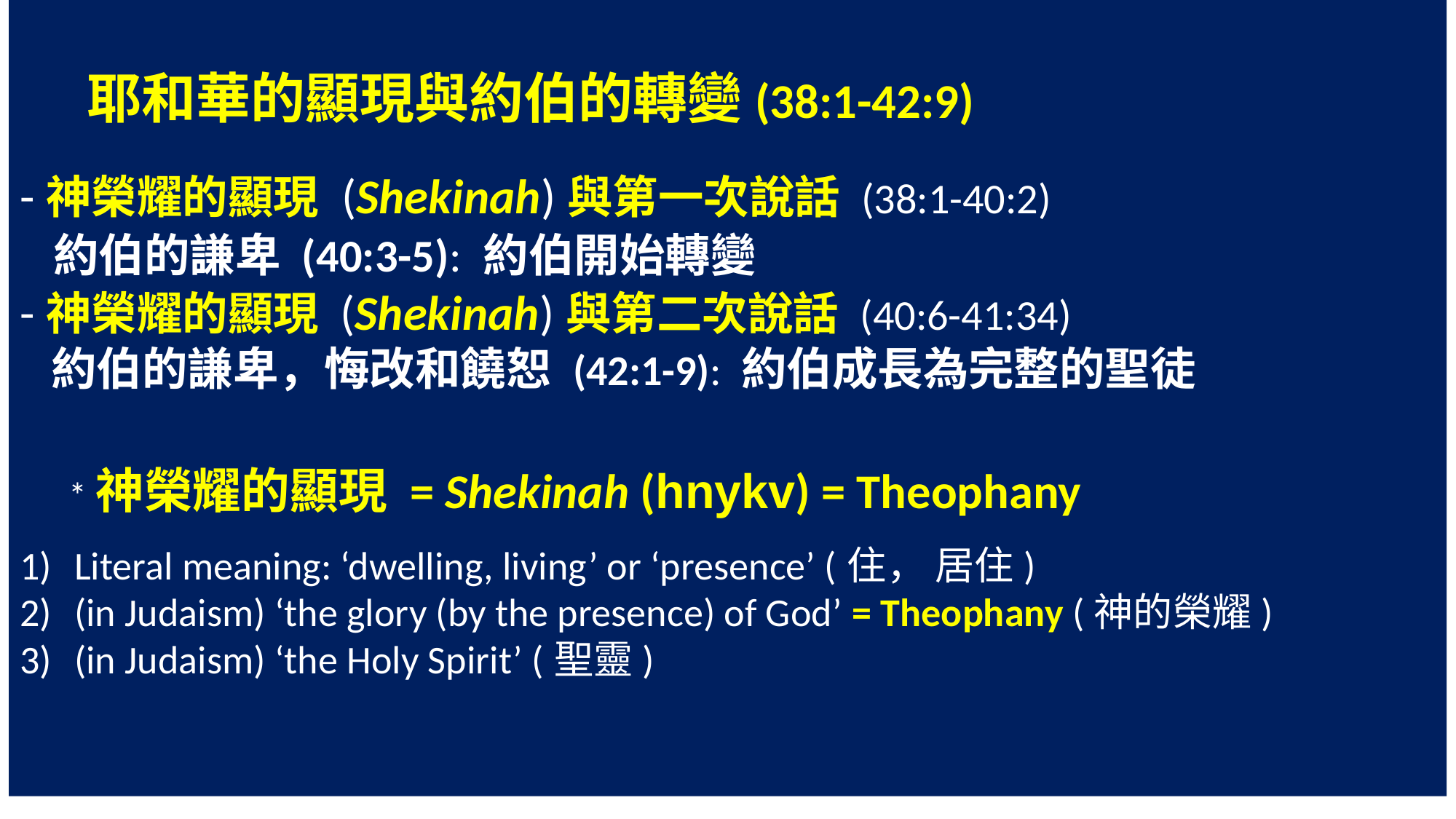

耶和華的顯現與約伯的轉變(38:1-42:9)

-神榮耀的顯現 (Shekinah)與第一次說話 (38:1-40:2)
  約伯的謙卑 (40:3-5): 約伯開始轉變
-神榮耀的顯現 (Shekinah)與第二次說話 (40:6-41:34)
  約伯的謙卑，悔改和饒恕 (42:1-9): 約伯成長為完整的聖徒

      *神榮耀的顯現 = Shekinah (hnykv) = Theophany

Literal meaning: ‘dwelling, living’ or ‘presence’ (住， 居住)
(in Judaism) ‘the glory (by the presence) of God’ = Theophany (神的榮耀)
(in Judaism) ‘the Holy Spirit’ (聖靈)